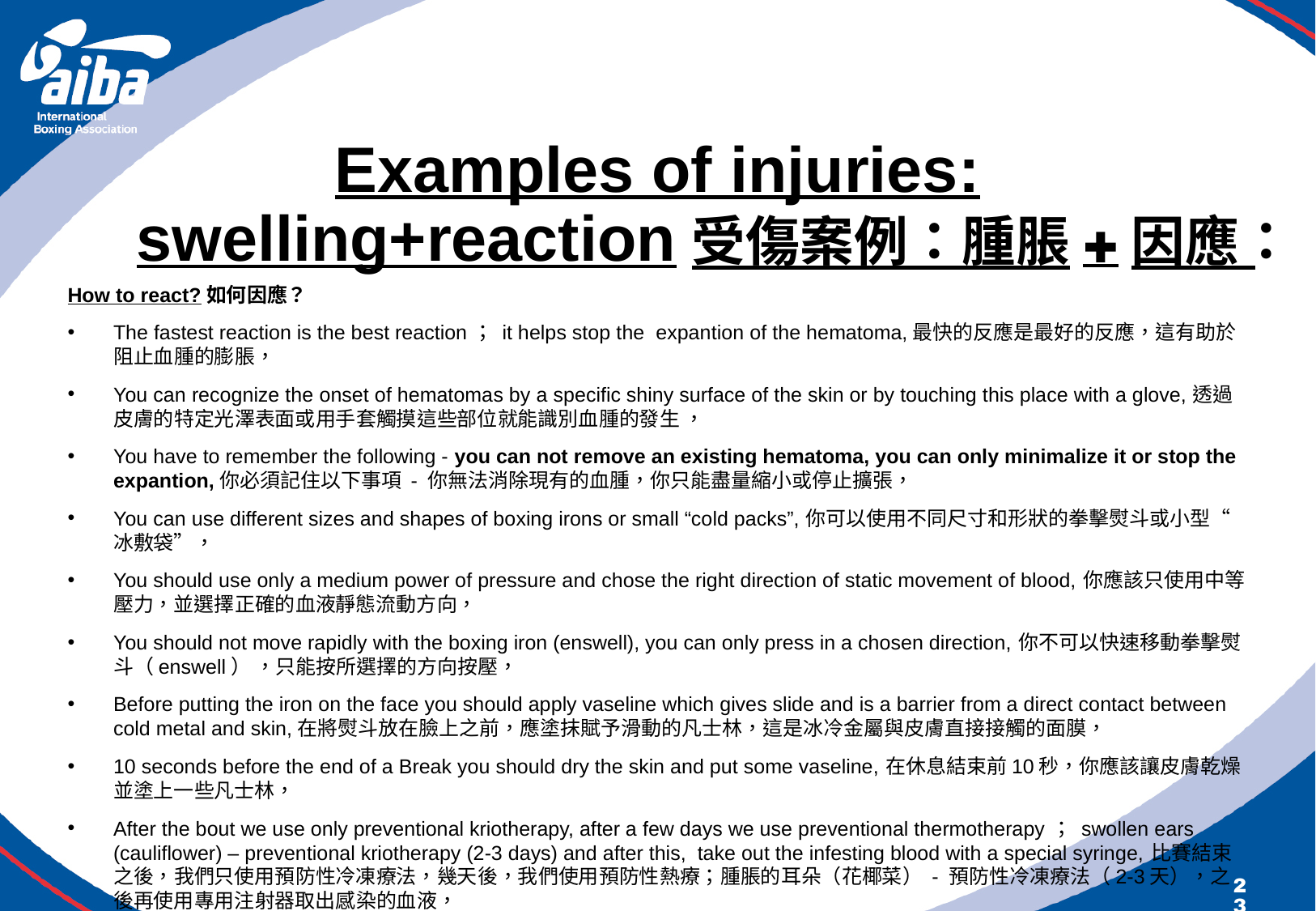

# Examples of injuries: swelling+reaction受傷案例：腫脹+因應：
How to react?如何因應？
The fastest reaction is the best reaction； it helps stop the  expantion of the hematoma,最快的反應是最好的反應，這有助於阻止血腫的膨脹，
You can recognize the onset of hematomas by a specific shiny surface of the skin or by touching this place with a glove,透過皮膚的特定光澤表面或用手套觸摸這些部位就能識別血腫的發生 ，
You have to remember the following - you can not remove an existing hematoma, you can only minimalize it or stop the expantion,你必須記住以下事項 - 你無法消除現有的血腫，你只能盡量縮小或停止擴張，
You can use different sizes and shapes of boxing irons or small “cold packs”,你可以使用不同尺寸和形狀的拳擊熨斗或小型“冰敷袋”，
You should use only a medium power of pressure and chose the right direction of static movement of blood,你應該只使用中等壓力，並選擇正確的血液靜態流動方向，
You should not move rapidly with the boxing iron (enswell), you can only press in a chosen direction,你不可以快速移動拳擊熨斗（enswell） ，只能按所選擇的方向按壓，
Before putting the iron on the face you should apply vaseline which gives slide and is a barrier from a direct contact between cold metal and skin,在將熨斗放在臉上之前，應塗抹賦予滑動的凡士林，這是冰冷金屬與皮膚直接接觸的面膜，
10 seconds before the end of a Break you should dry the skin and put some vaseline,在休息結束前10秒，你應該讓皮膚乾燥並塗上一些凡士林，
After the bout we use only preventional kriotherapy, after a few days we use preventional thermotherapy； swollen ears (cauliflower) – preventional kriotherapy (2-3 days) and after this,  take out the infesting blood with a special syringe,比賽結束之後，我們只使用預防性冷凍療法，幾天後，我們使用預防性熱療；腫脹的耳朵（花椰菜） - 預防性冷凍療法（2-3天），之後再使用專用注射器取出感染的血液，
232